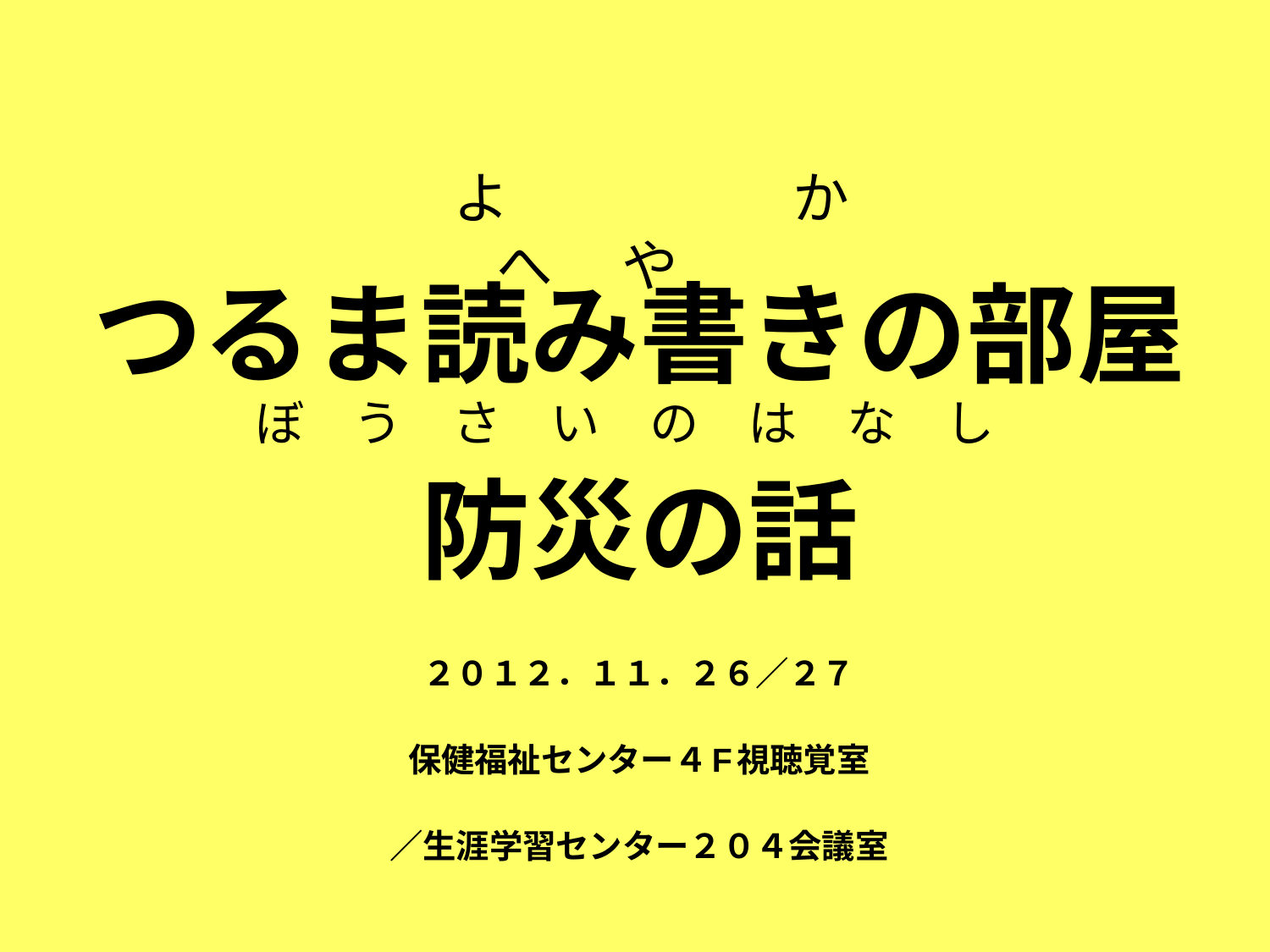

# つるま読み書きの部屋 防災の話
 よ　　　　　か　　　　　　　 へ　 や
ぼ　う　さ　い　の　は　な　し
２０１２．１１．２６／２７
保健福祉センター４F視聴覚室
／生涯学習センター２０４会議室